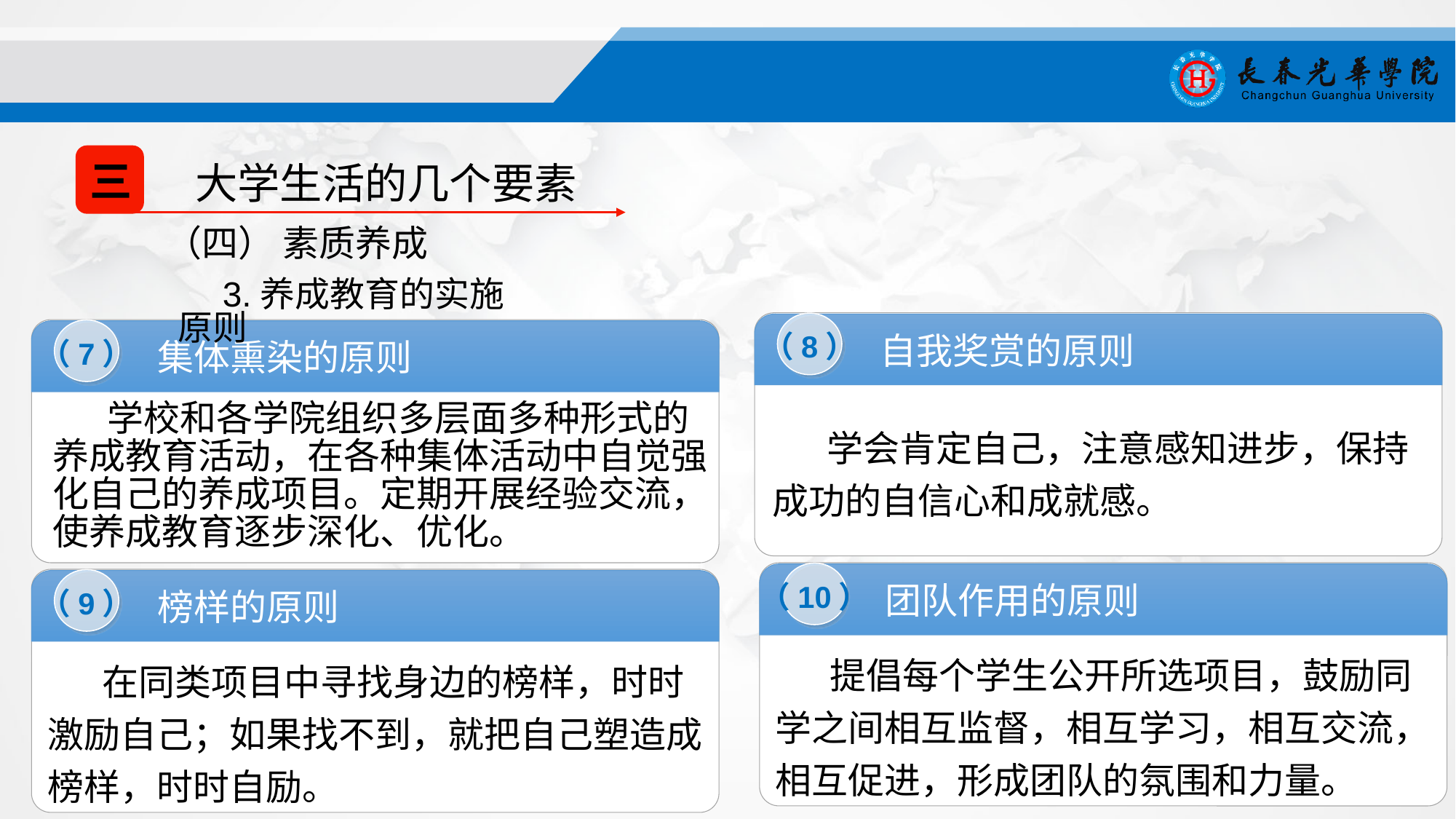

三
大学生活的几个要素
（四） 素质养成
3.养成教育的实施原则

（8）

自我奖赏的原则
学会肯定自己，注意感知进步，保持成功的自信心和成就感。

（7）

集体熏染的原则
学校和各学院组织多层面多种形式的养成教育活动，在各种集体活动中自觉强化自己的养成项目。定期开展经验交流，使养成教育逐步深化、优化。

（10）

团队作用的原则
提倡每个学生公开所选项目，鼓励同学之间相互监督，相互学习，相互交流，相互促进，形成团队的氛围和力量。

（9）

榜样的原则
在同类项目中寻找身边的榜样，时时激励自己；如果找不到，就把自己塑造成榜样，时时自励。